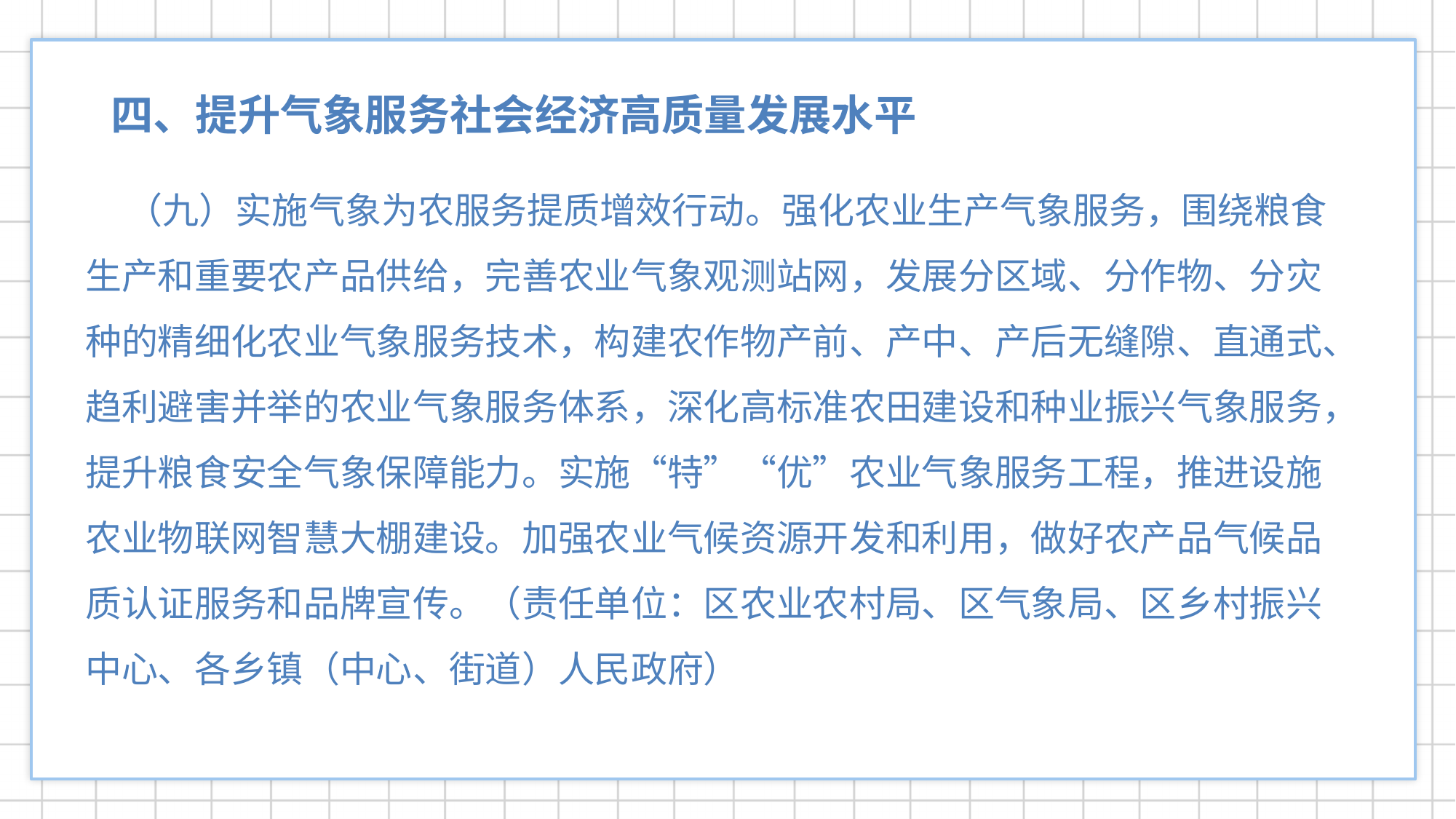

四、提升气象服务社会经济高质量发展水平
    （九）实施气象为农服务提质增效行动。强化农业生产气象服务，围绕粮食生产和重要农产品供给，完善农业气象观测站网，发展分区域、分作物、分灾种的精细化农业气象服务技术，构建农作物产前、产中、产后无缝隙、直通式、趋利避害并举的农业气象服务体系，深化高标准农田建设和种业振兴气象服务，提升粮食安全气象保障能力。实施“特”“优”农业气象服务工程，推进设施农业物联网智慧大棚建设。加强农业气候资源开发和利用，做好农产品气候品质认证服务和品牌宣传。（责任单位：区农业农村局、区气象局、区乡村振兴中心、各乡镇（中心、街道）人民政府）